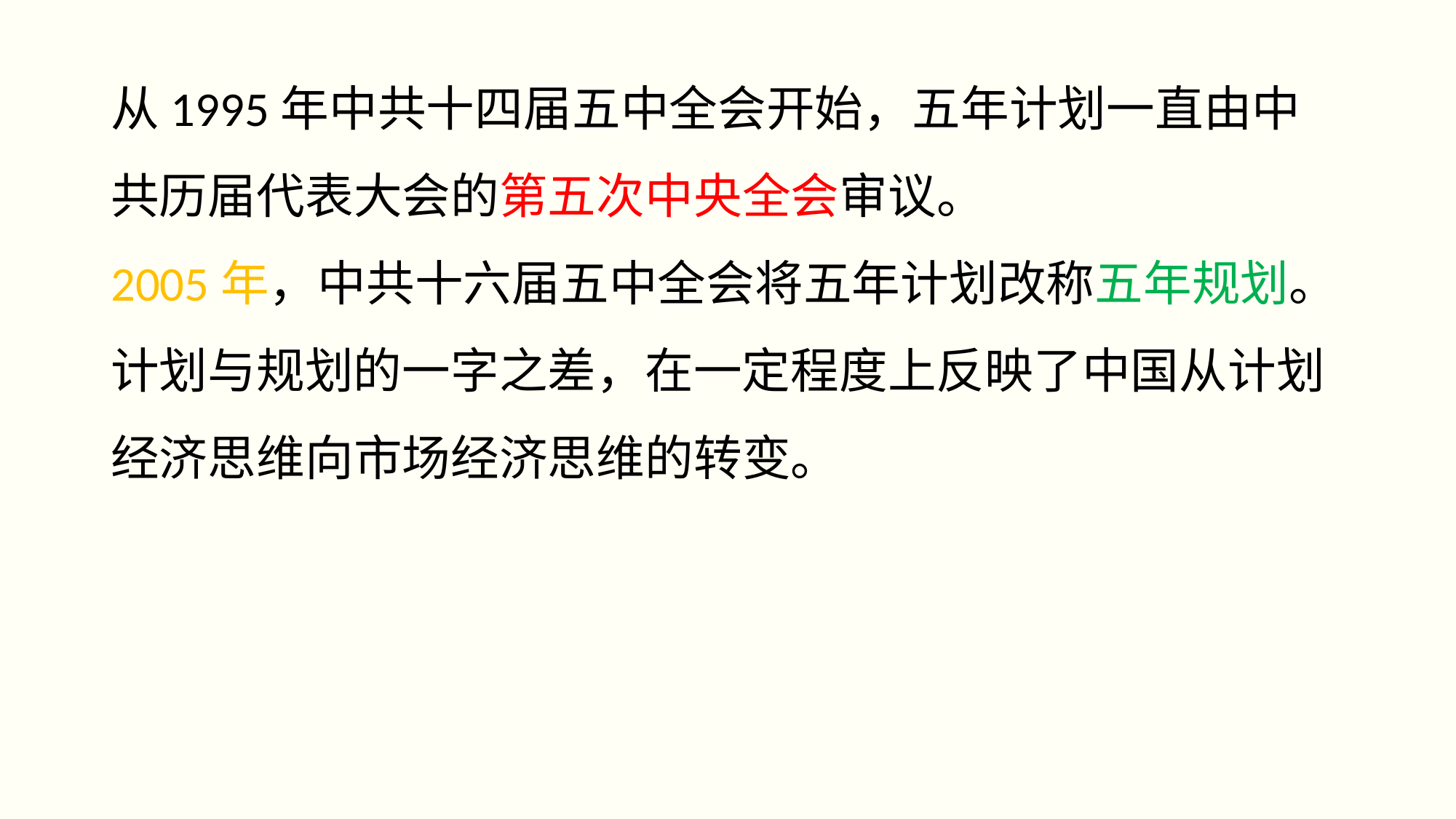

# 从1995年中共十四届五中全会开始，五年计划一直由中共历届代表大会的第五次中央全会审议。 2005年，中共十六届五中全会将五年计划改称五年规划。 计划与规划的一字之差，在一定程度上反映了中国从计划经济思维向市场经济思维的转变。